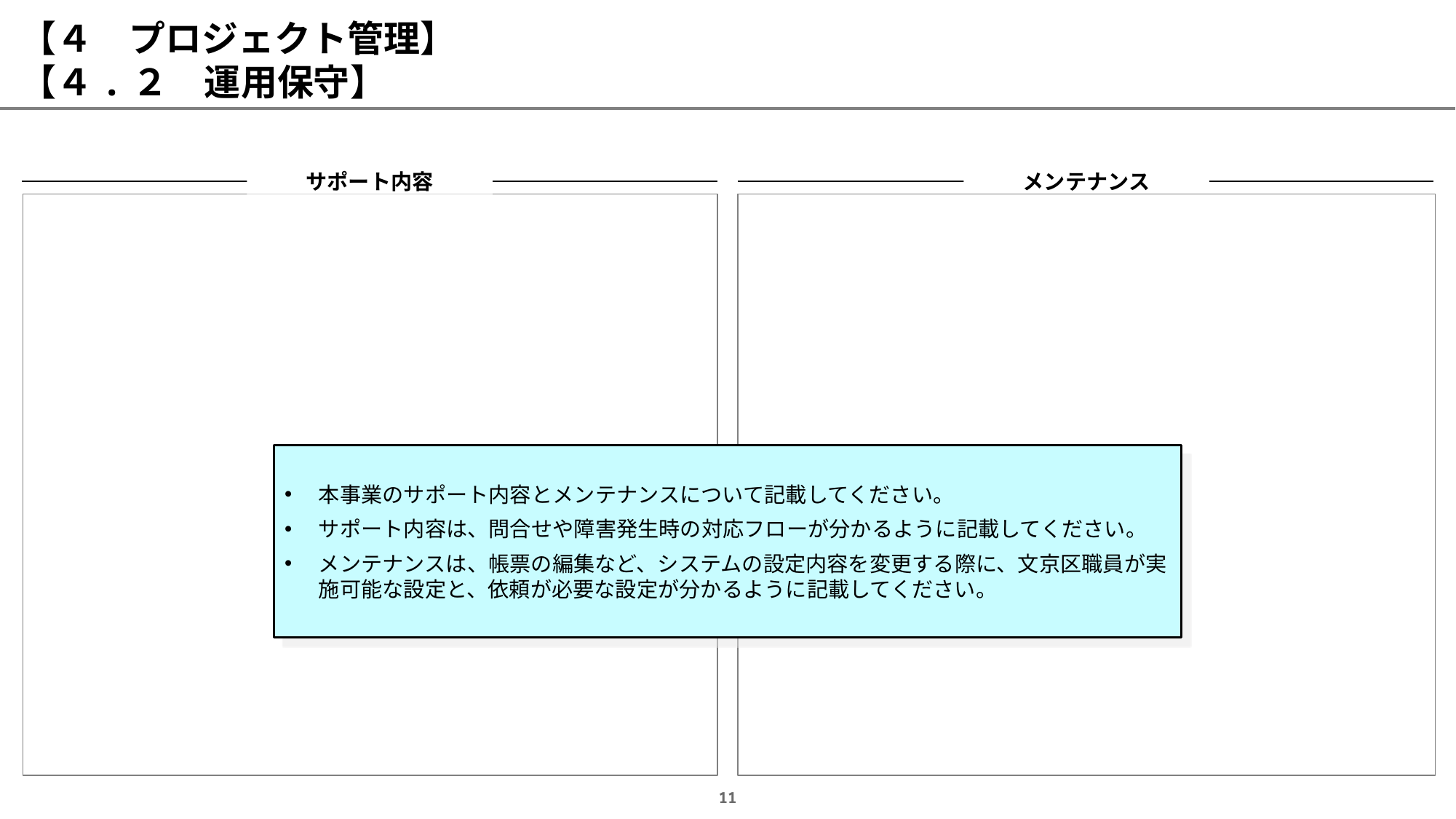

# 【４　プロジェクト管理】 【４.２　運用保守】

メンテナンス
サポート内容

本事業のサポート内容とメンテナンスについて記載してください。
サポート内容は、問合せや障害発生時の対応フローが分かるように記載してください。
メンテナンスは、帳票の編集など、システムの設定内容を変更する際に、文京区職員が実施可能な設定と、依頼が必要な設定が分かるように記載してください。